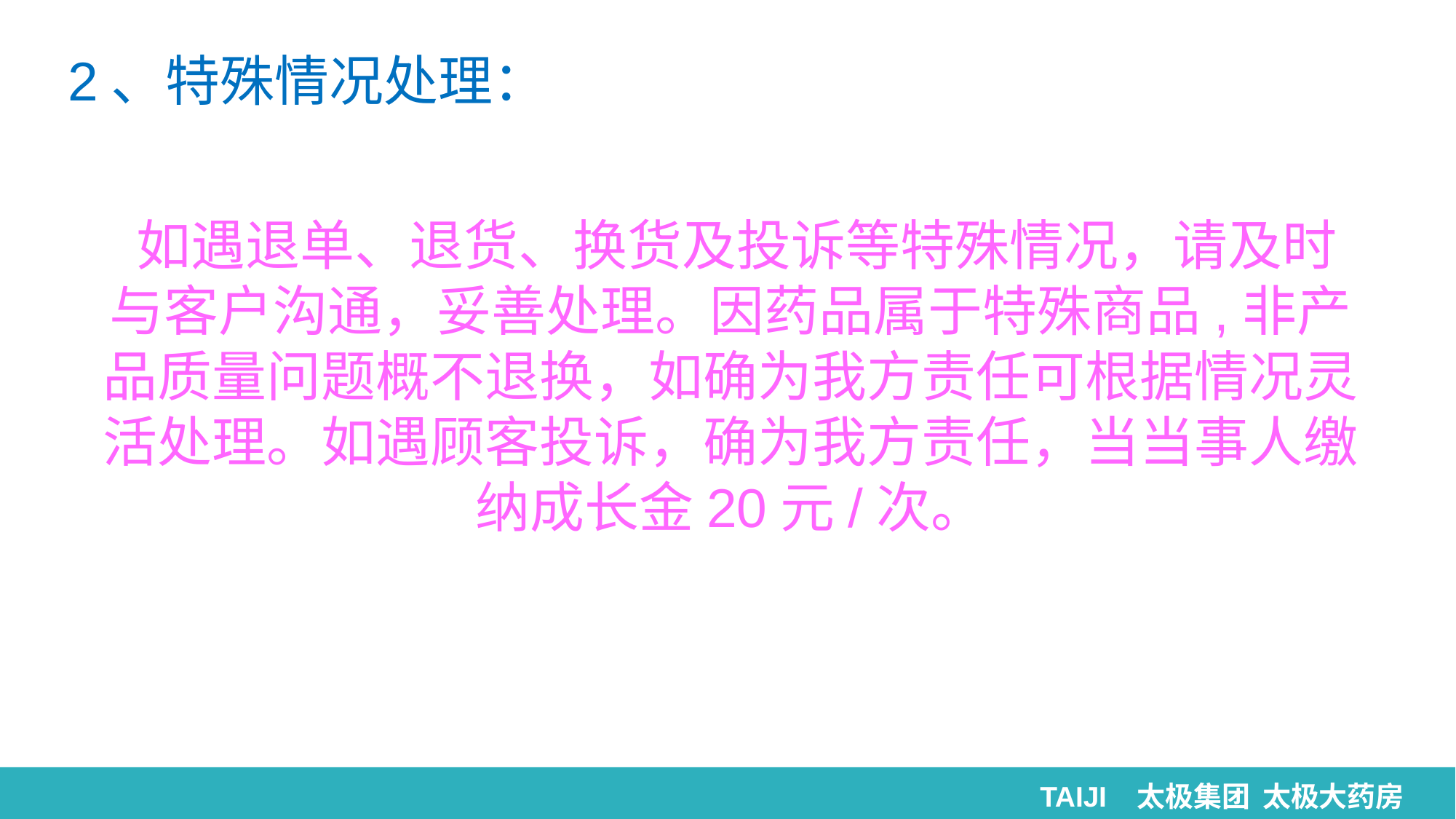

2、特殊情况处理：
 如遇退单、退货、换货及投诉等特殊情况，请及时与客户沟通，妥善处理。因药品属于特殊商品,非产品质量问题概不退换，如确为我方责任可根据情况灵活处理。如遇顾客投诉，确为我方责任，当当事人缴纳成长金20元/次。

TAIJI   太极集团  太极大药房